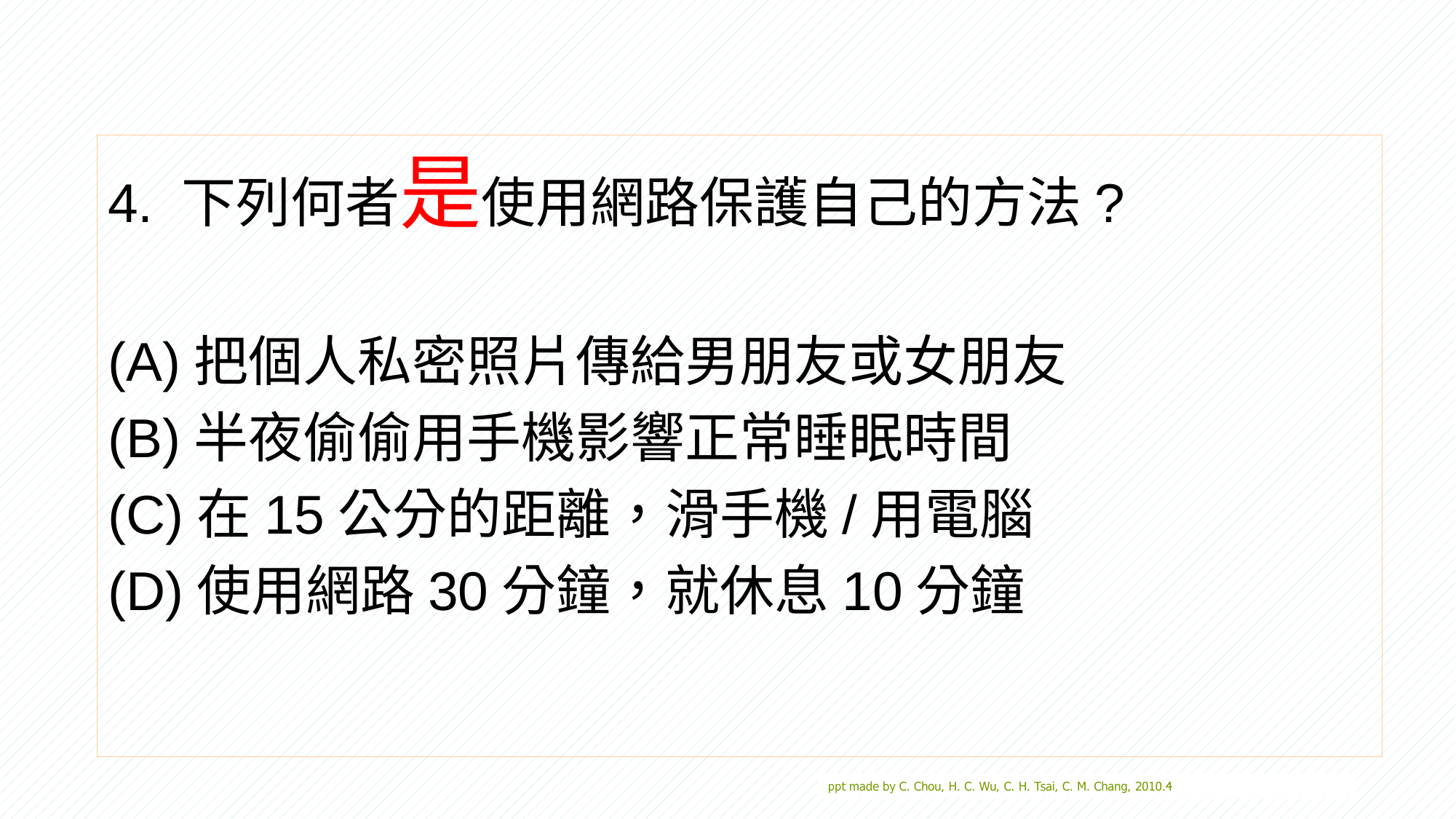

4. 下列何者是使用網路保護自己的方法?

(A)把個人私密照片傳給男朋友或女朋友
(B)半夜偷偷用手機影響正常睡眠時間
(C)在15公分的距離，滑手機/用電腦
(D)使用網路30分鐘，就休息10分鐘